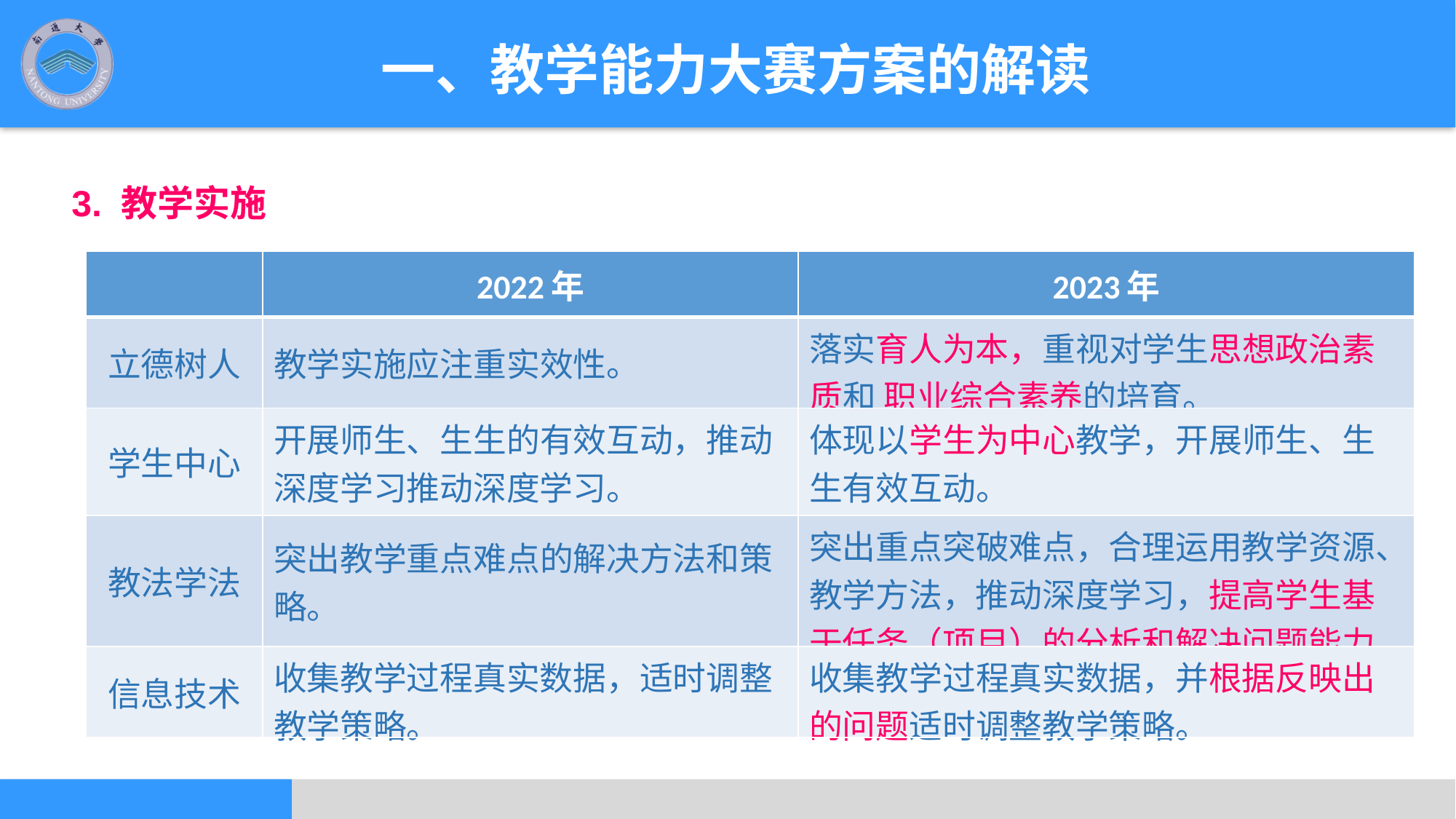

一、教学能力大赛方案的解读
3. 教学实施
|  | 2022年 | 2023年 |
| --- | --- | --- |
| 立德树人 | 教学实施应注重实效性。 | 落实育人为本，重视对学生思想政治素质和 职业综合素养的培育。 |
| 学生中心 | 开展师生、生生的有效互动，推动深度学习推动深度学习。 | 体现以学生为中心教学，开展师生、生 生有效互动。 |
| 教法学法 | 突出教学重点难点的解决方法和策略。 | 突出重点突破难点，合理运用教学资源、教学方法，推动深度学习，提高学生基于任务（项目）的分析和解决问题能力。 |
| 信息技术 | 收集教学过程真实数据，适时调整教学策略。 | 收集教学过程真实数据，并根据反映出的问题适时调整教学策略。 |